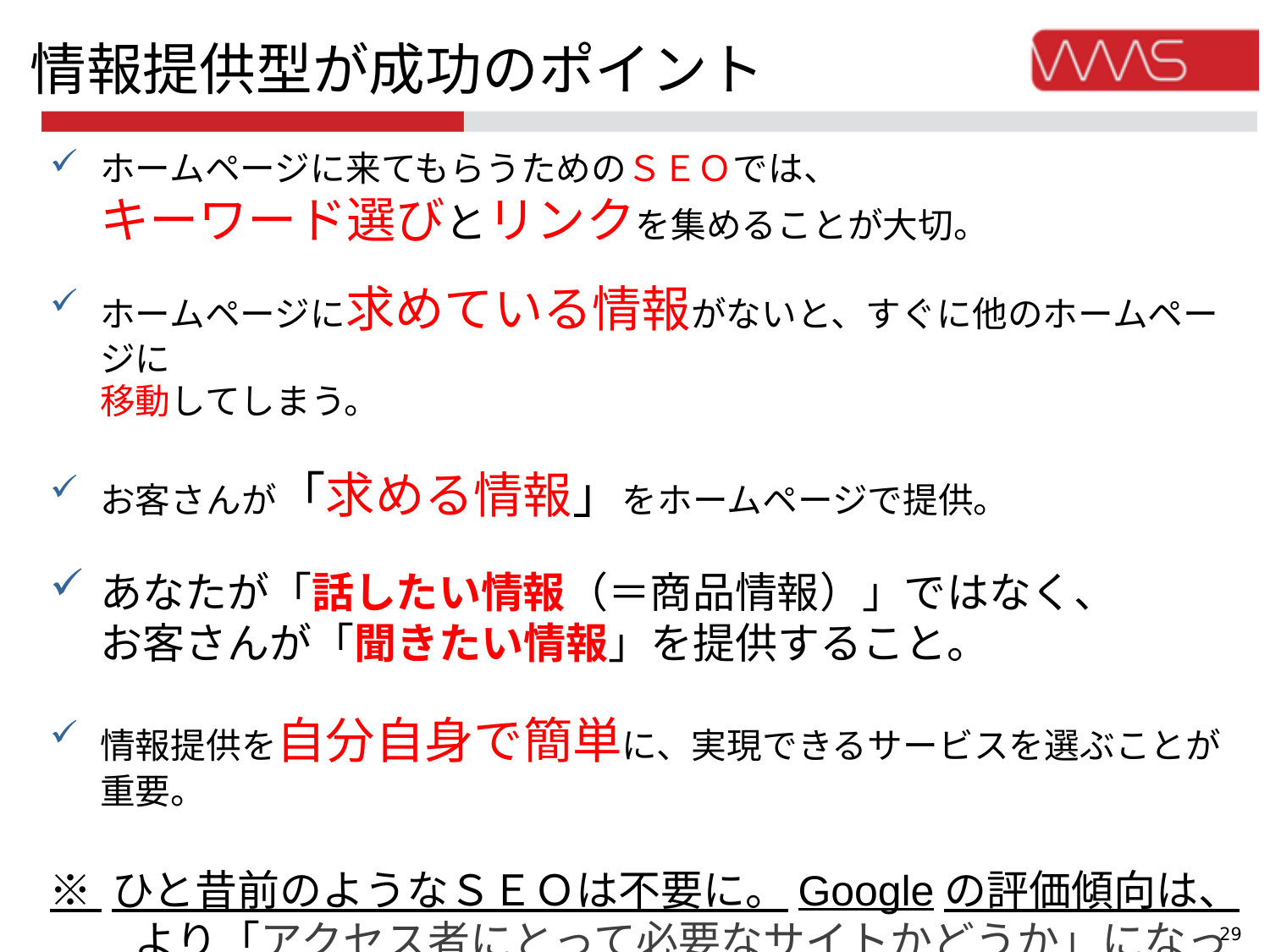

# 情報提供型が成功のポイント
ホームページに来てもらうためのＳＥＯでは、
キーワード選びとリンクを集めることが大切。
ホームページに求めている情報がないと、すぐに他のホームページに
移動してしまう。
お客さんが「求める情報」をホームページで提供。
あなたが「話したい情報（＝商品情報）」ではなく、
お客さんが「聞きたい情報」を提供すること。
情報提供を自分自身で簡単に、実現できるサービスを選ぶことが重要。
※ ひと昔前のようなＳＥＯは不要に。Googleの評価傾向は、
　　より「アクセス者にとって必要なサイトかどうか」になってきている。
29